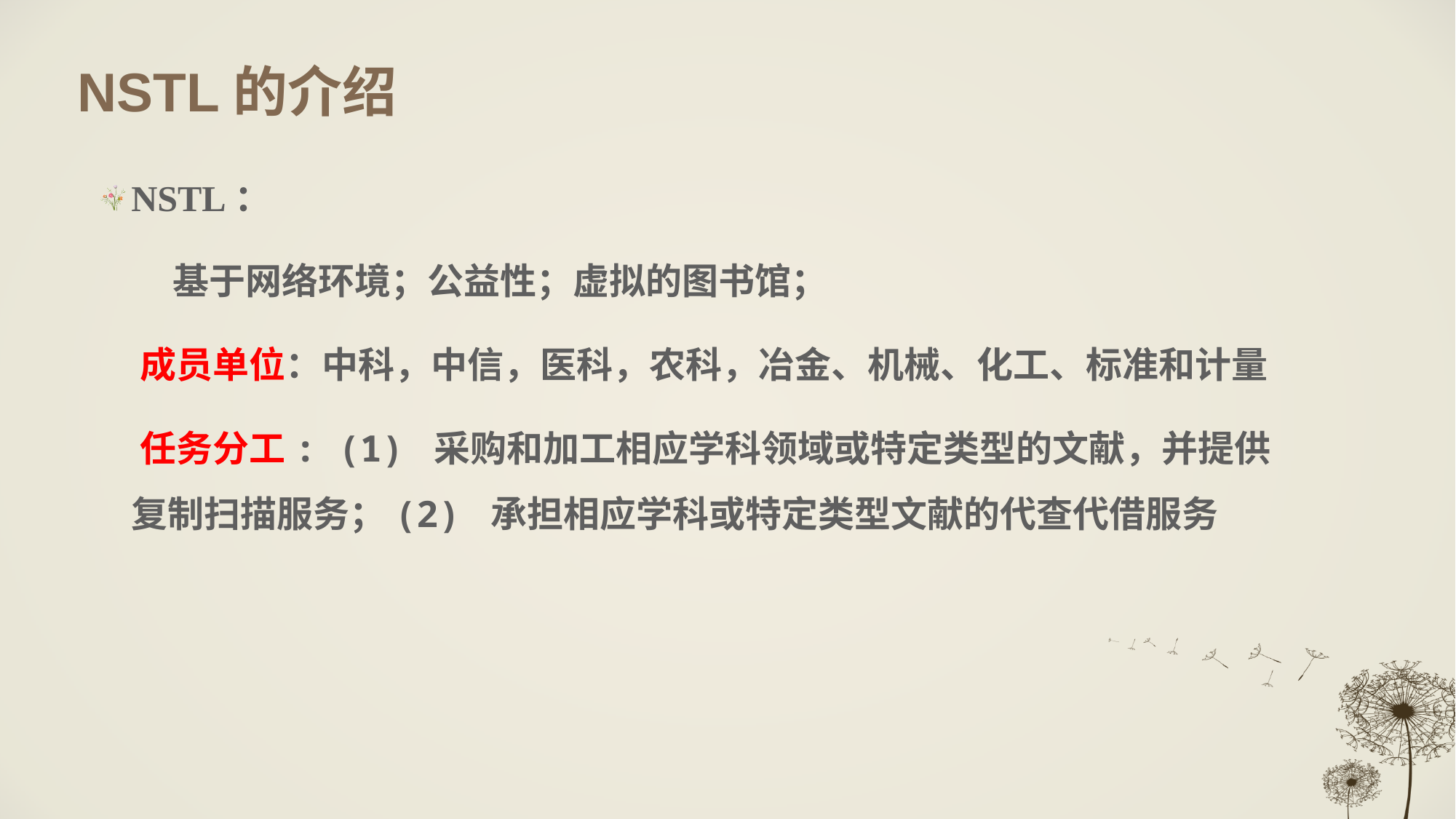

# NSTL的介绍
NSTL：
        基于网络环境；公益性；虚拟的图书馆；
    成员单位：中科，中信，医科，农科，冶金、机械、化工、标准和计量
    任务分工: (1) 采购和加工相应学科领域或特定类型的文献，并提供复制扫描服务；(2) 承担相应学科或特定类型文献的代查代借服务